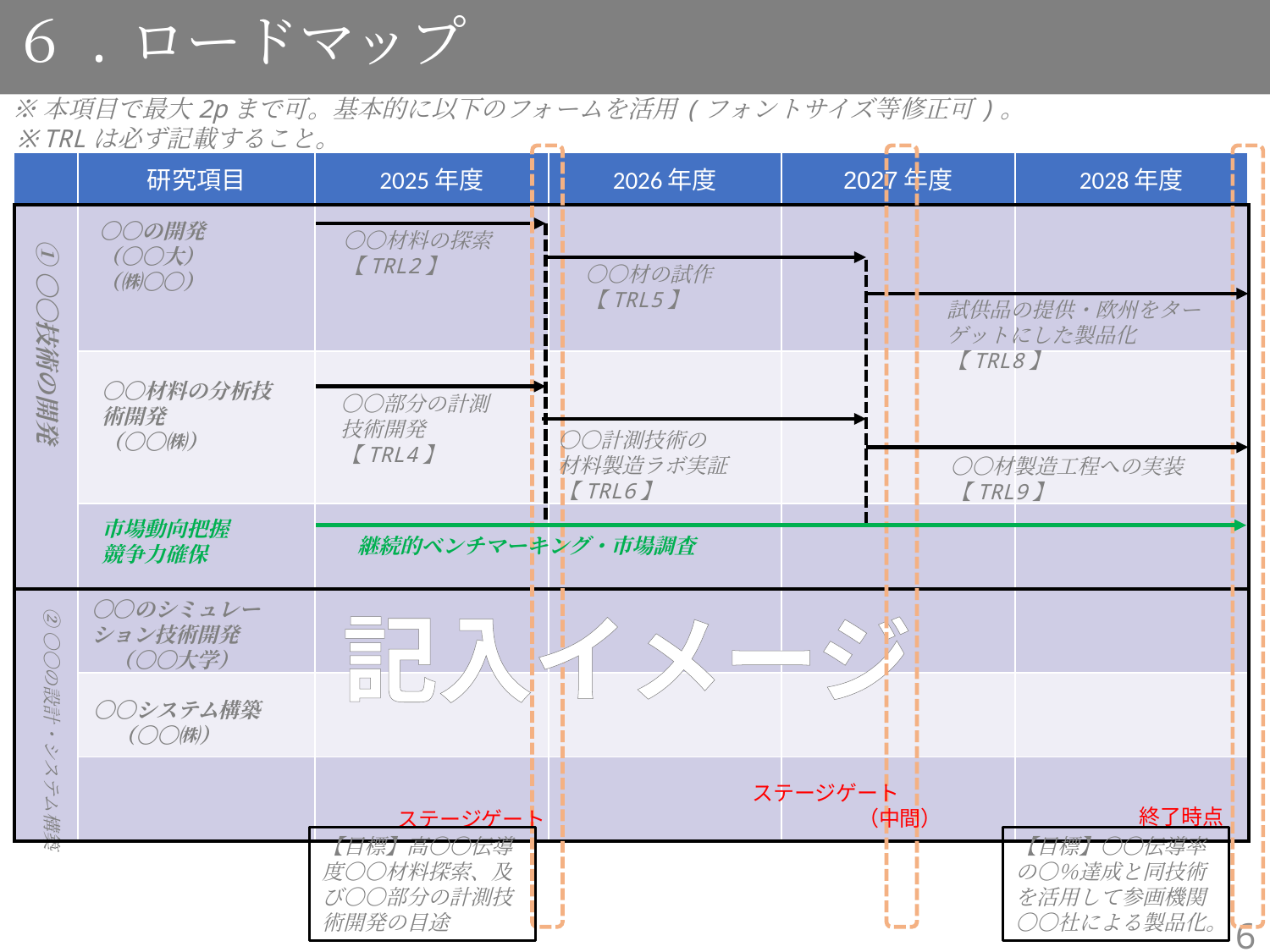

６.ロードマップ

※本項目で最大2pまで可。基本的に以下のフォームを活用(フォントサイズ等修正可)。
※TRLは必ず記載すること。

|  | 研究項目 | 2025年度 | 2026年度 | 2027年度 | 2028年度 |
| --- | --- | --- | --- | --- | --- |
|  |  |  |  |  |  |
|  |  |  |  |  |  |
|  |  |  |  |  |  |
|  |  |  |  |  |  |
|  |  |  |  |  |  |
|  |  |  |  |  |  |

〇〇の開発
（〇〇大）
（㈱〇〇）

〇〇材料の探索
【TRL2】
①〇〇技術の開発
〇〇材の試作【TRL5】
試供品の提供・欧州をターゲットにした製品化【TRL8】
〇〇材料の分析技術開発
（〇〇㈱）
〇〇部分の計測技術開発
【TRL4】
〇〇計測技術の
材料製造ラボ実証【TRL6】
〇〇材製造工程への実装
【TRL9】
市場動向把握
競争力確保
継続的ベンチマーキング・市場調査

〇〇のシミュレーション技術開発
　（〇〇大学）
記入イメージ
②〇〇の設計・システム構築
〇〇システム構築
　（〇〇㈱）
ステージゲート
　　　　　（中間）
終了時点
ステージゲート
【目標】〇〇伝導率の〇％達成と同技術を活用して参画機関〇〇社による製品化。
【目標】高〇〇伝導度〇〇材料探索、及び〇〇部分の計測技術開発の目途
6